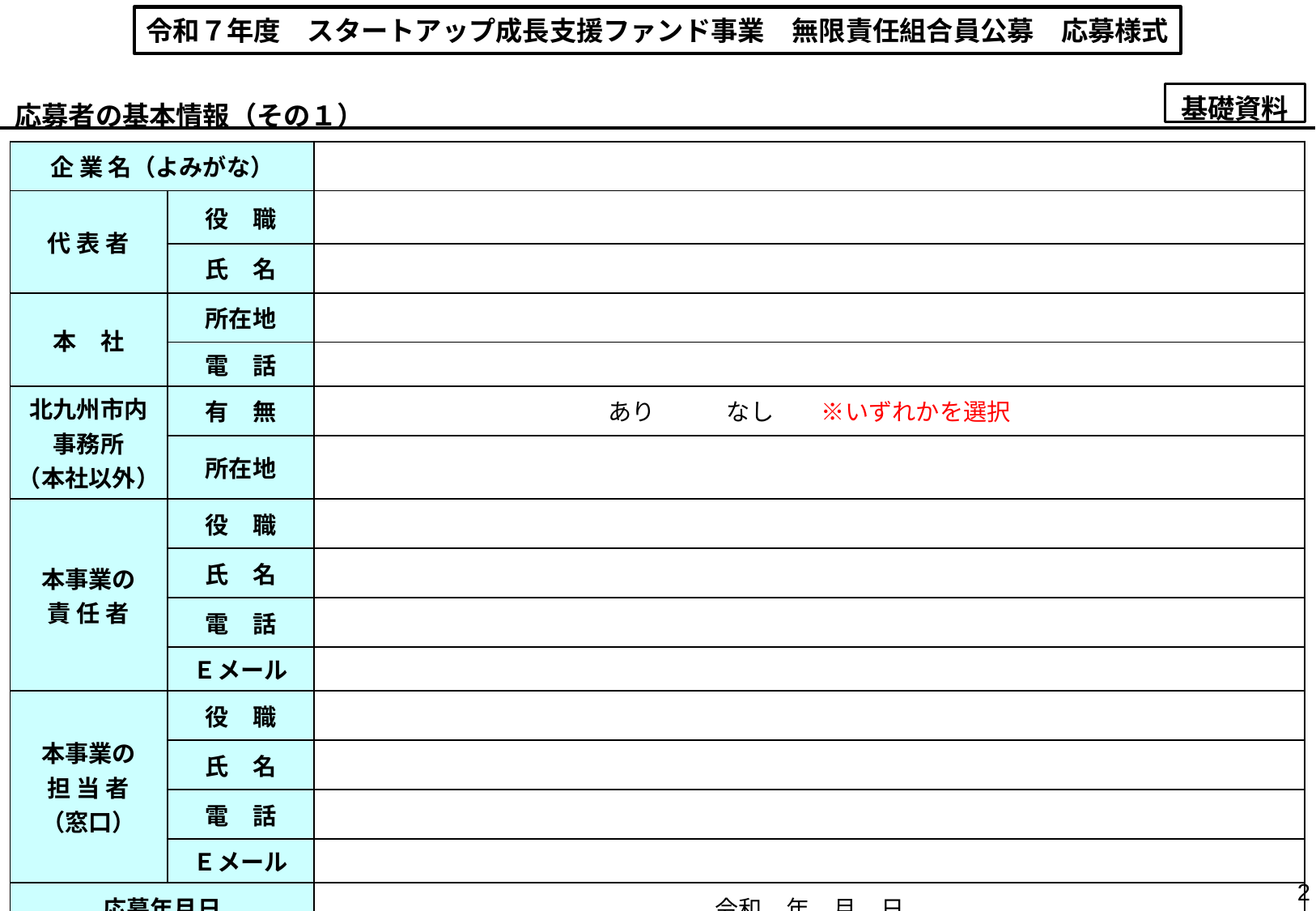

令和７年度　スタートアップ成長支援ファンド事業　無限責任組合員公募　応募様式
基礎資料
応募者の基本情報（その１）
| 企 業 名（よみがな） |  |  |
| --- | --- | --- |
| 代 表 者 | 役　職 |  |
|  | 氏　名 |  |
| 本　社 | 所在地 |  |
|  | 電　話 |  |
| 北九州市内 事務所 （本社以外） | 有　無 | あり　　　なし　　※いずれかを選択 |
|  | 所在地 |  |
| 本事業の 責 任 者 | 役　職 |  |
|  | 氏　名 |  |
|  | 電　話 |  |
|  | Ｅメール |  |
| 本事業の 担 当 者 （窓口） | 役　職 |  |
|  | 氏　名 |  |
|  | 電　話 |  |
|  | Ｅメール |  |
| 応募年月日 |  | 令和　年　月　日 |
2